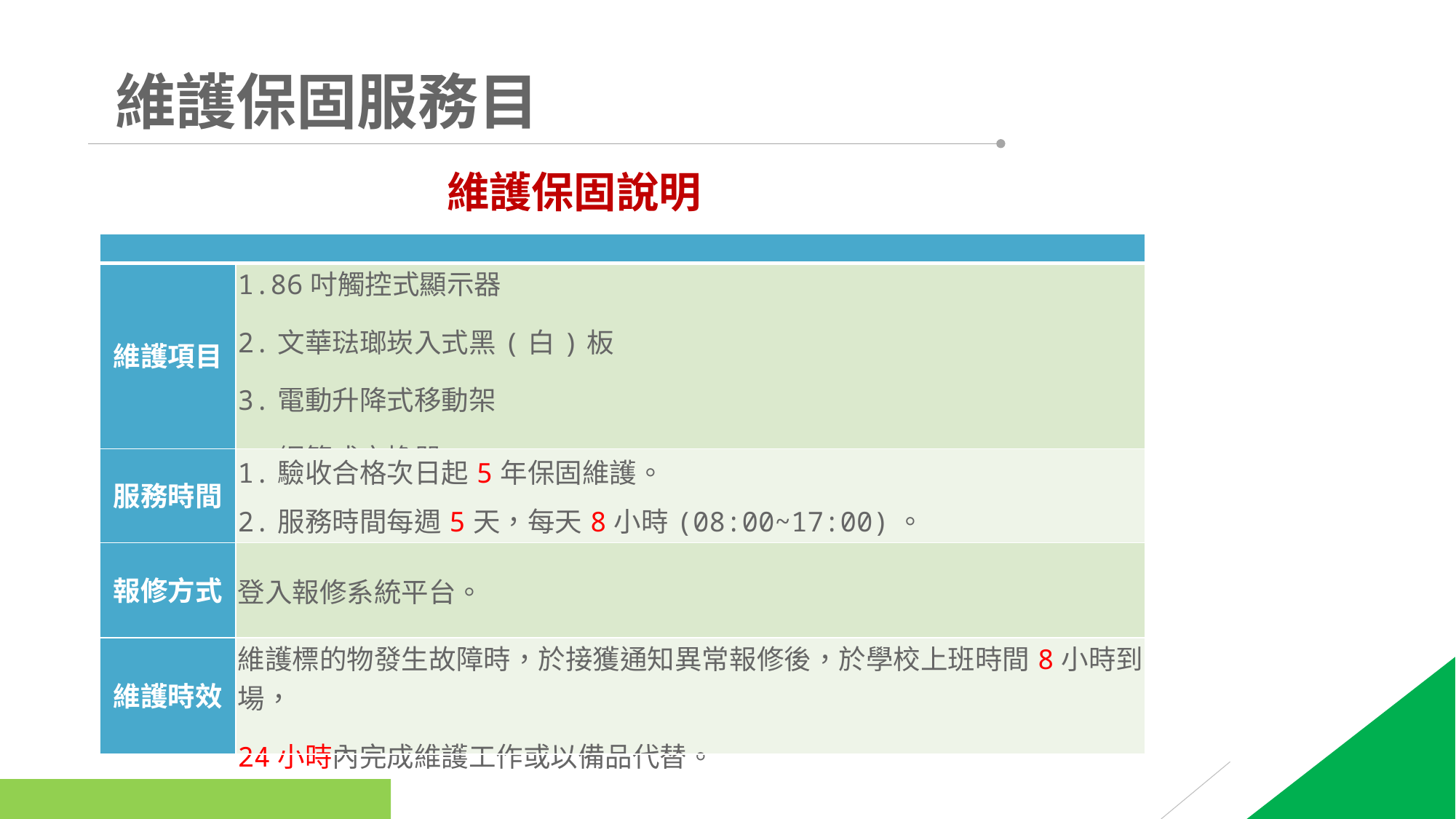

# 維護保固服務目
維護保固說明
|  |  |
| --- | --- |
| 維護項目 | 1.86吋觸控式顯示器 2.文華琺瑯崁入式黑(白)板 3.電動升降式移動架 4.網管式交換器 |
| 服務時間 | 1.驗收合格次日起5年保固維護。 2.服務時間每週5天，每天8小時(08:00~17:00)。 |
| 報修方式 | 登入報修系統平台。 |
| 維護時效 | 維護標的物發生故障時，於接獲通知異常報修後，於學校上班時間8小時到場， 24小時內完成維護工作或以備品代替。 |